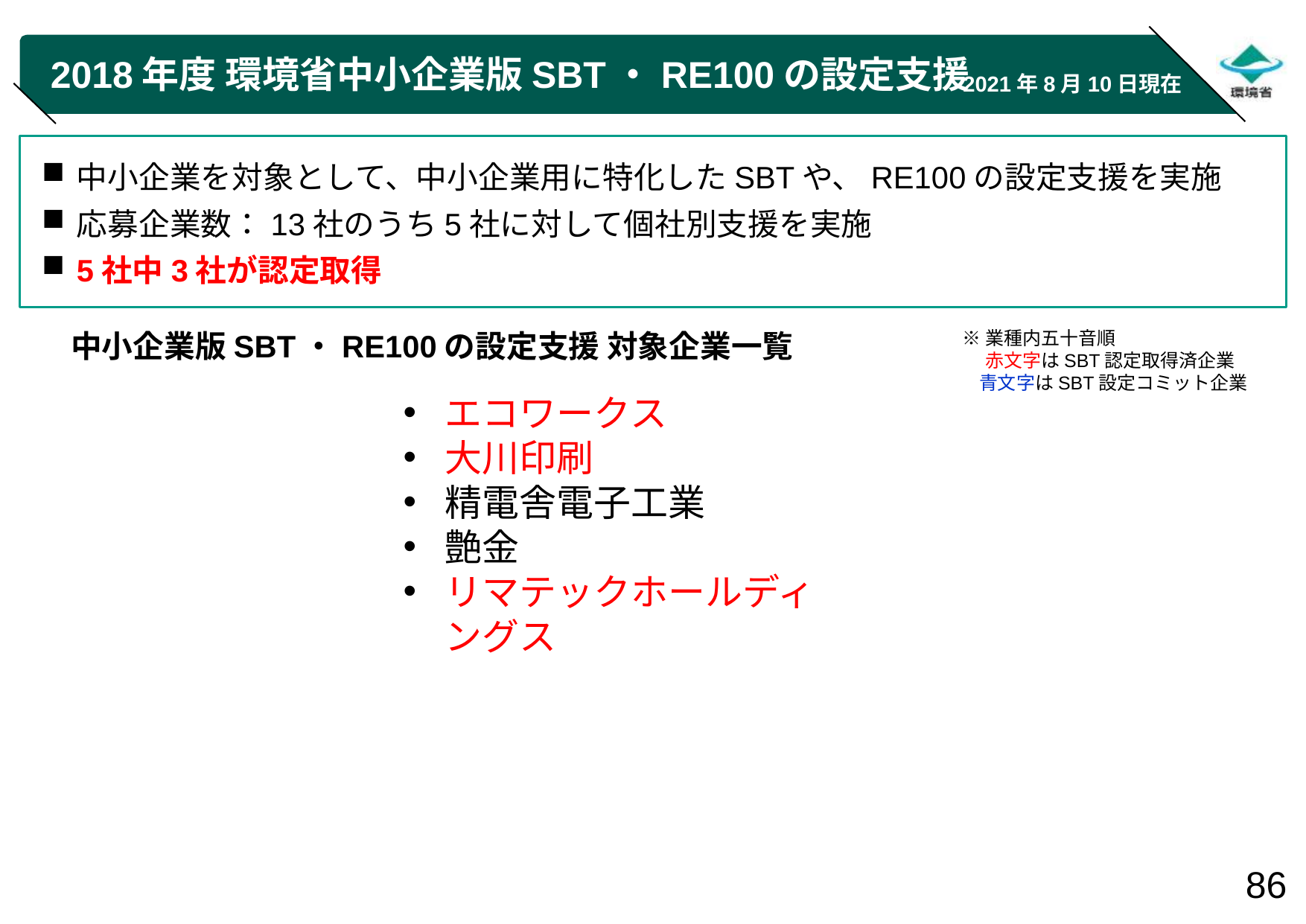

# 2018年度 環境省中小企業版SBT・RE100の設定支援
2021年8月10日現在
中小企業を対象として、中小企業用に特化したSBTや、RE100の設定支援を実施
応募企業数：13社のうち5社に対して個社別支援を実施
5社中3社が認定取得
中小企業版SBT・RE100の設定支援 対象企業一覧
※業種内五十音順
　 赤文字はSBT認定取得済企業
   青文字はSBT設定コミット企業
エコワークス
大川印刷
精電舎電子工業
艶金
リマテックホールディングス